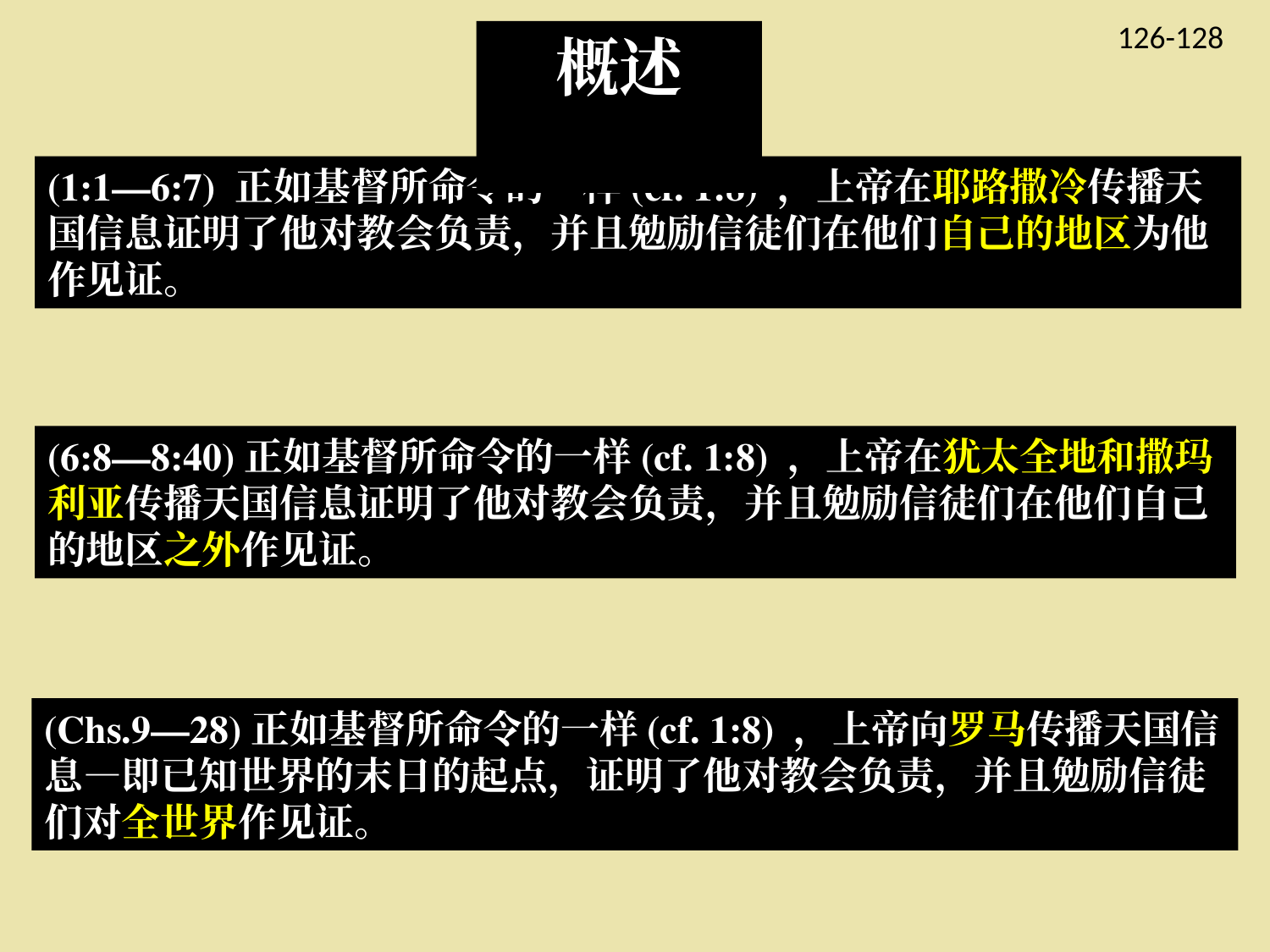

126-128
概述
(1:1—6:7) 正如基督所命令的一样(cf. 1:8) ，上帝在耶路撒冷传播天国信息证明了他对教会负责，并且勉励信徒们在他们自己的地区为他作见证。
(6:8—8:40)正如基督所命令的一样(cf. 1:8) ，上帝在犹太全地和撒玛利亚传播天国信息证明了他对教会负责，并且勉励信徒们在他们自己的地区之外作见证。
(Chs.9—28)正如基督所命令的一样(cf. 1:8) ，上帝向罗马传播天国信息—即已知世界的末日的起点，证明了他对教会负责，并且勉励信徒们对全世界作见证。